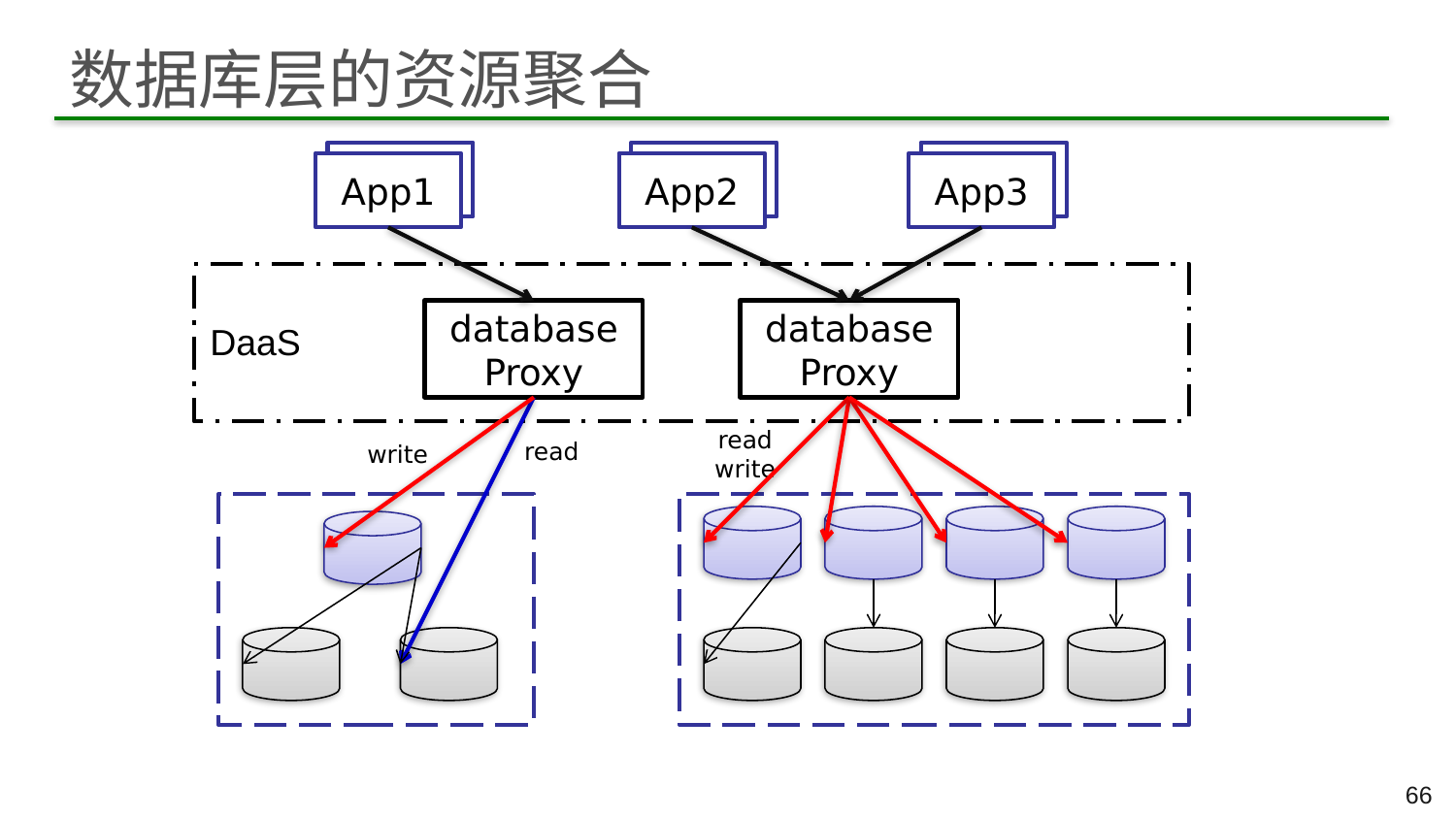

# 数据库层的资源聚合

App1

App2

App3

database
Proxy
database
Proxy
DaaS
read
write
read
write

66